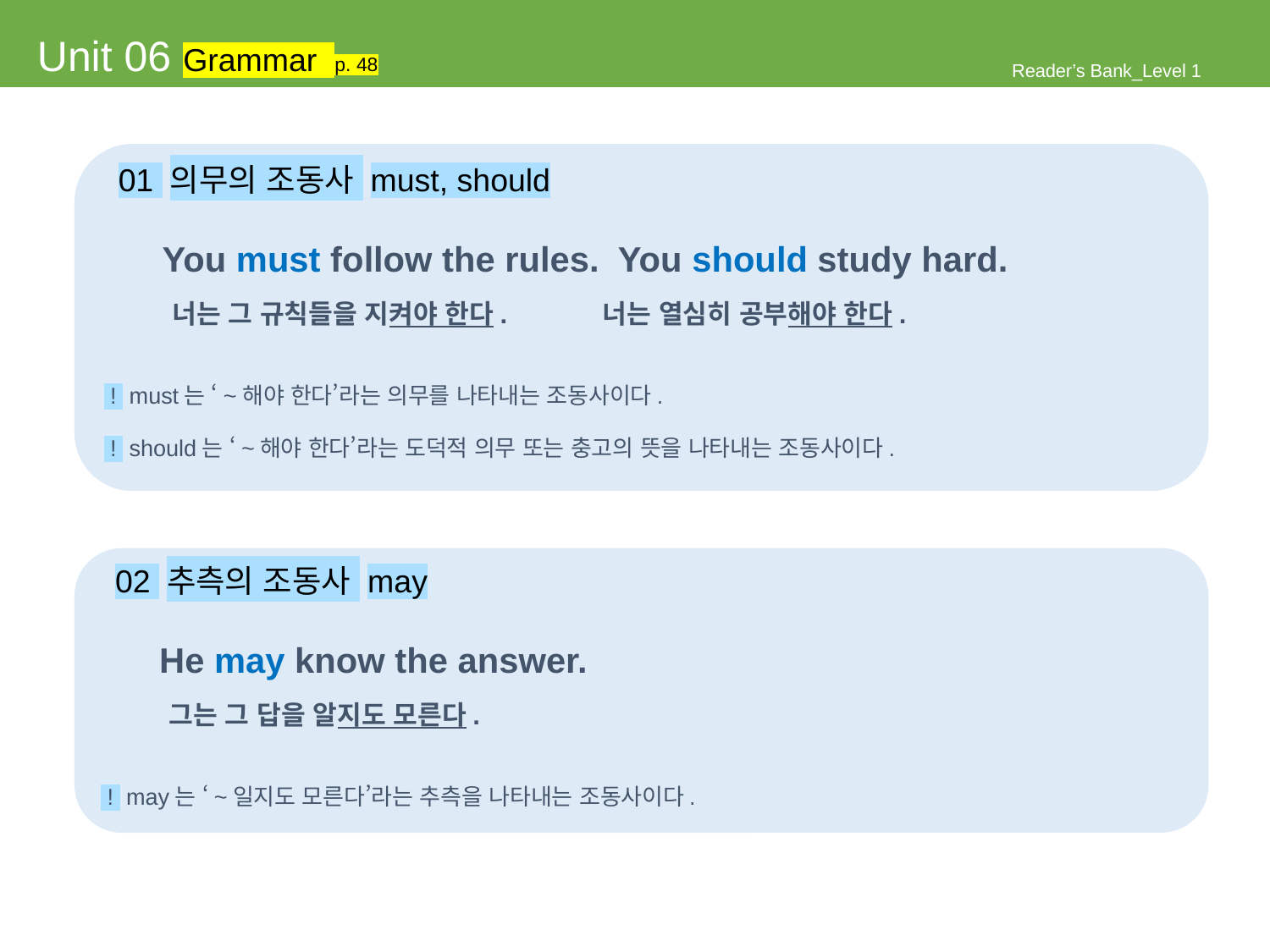

# Unit 06 Grammar  p. 48
Reader’s Bank_Level 1

  01 의무의 조동사 must, should

      You must follow the rules.  You should study hard.
      너는 그 규칙들을 지켜야 한다.            너는 열심히 공부해야 한다.

 !  must는 ‘~해야 한다’라는 의무를 나타내는 조동사이다.
 !  should는 ‘~해야 한다’라는 도덕적 의무 또는 충고의 뜻을 나타내는 조동사이다.

  02 추측의 조동사 may

      He may know the answer.
      그는 그 답을 알지도 모른다.

 !  may는 ‘~일지도 모른다’라는 추측을 나타내는 조동사이다.